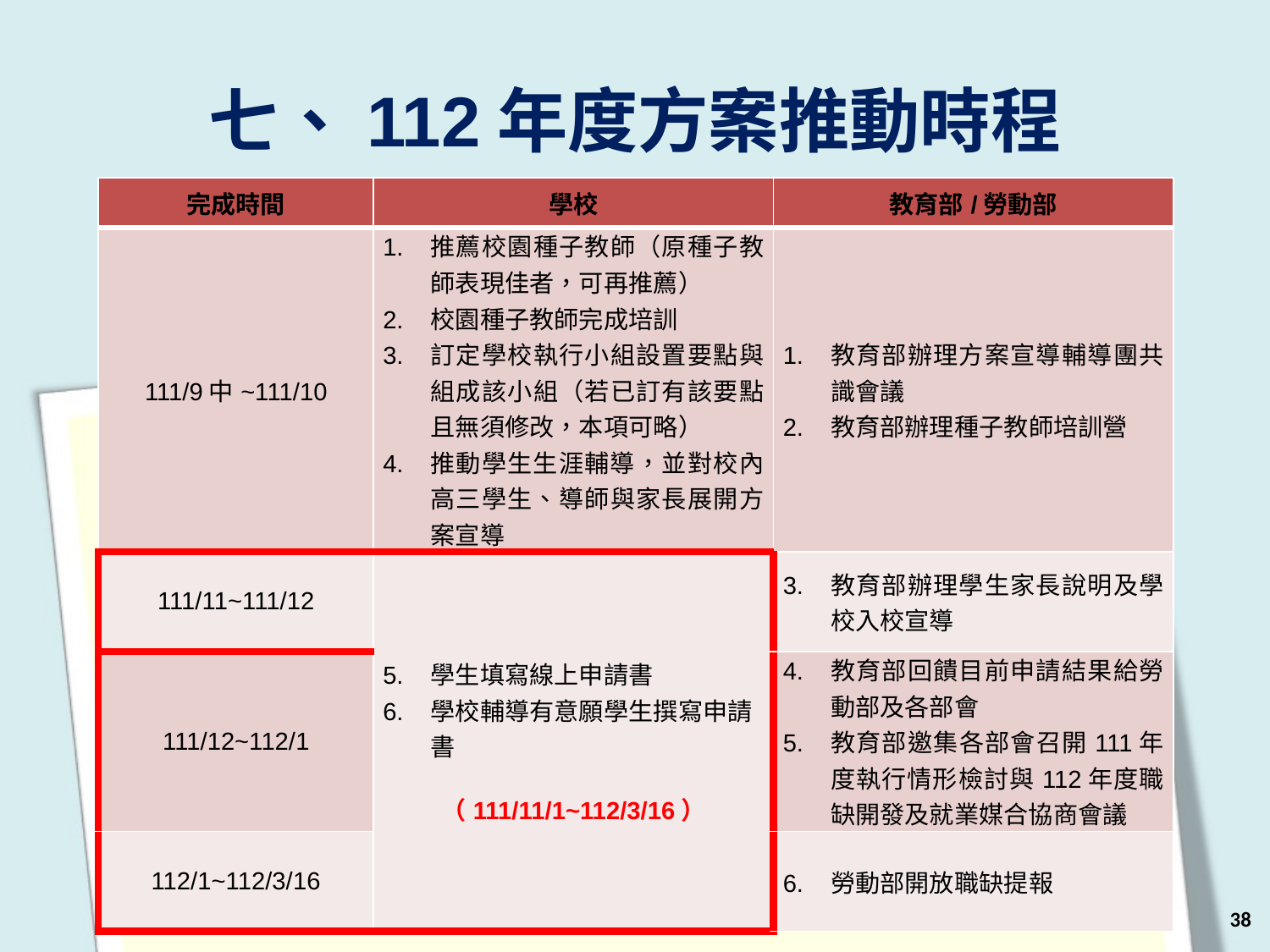

七、112年度方案推動時程
| 完成時間 | 學校 | 教育部/勞動部 |
| --- | --- | --- |
| 111/9中~111/10 | 推薦校園種子教師（原種子教師表現佳者，可再推薦） 校園種子教師完成培訓 訂定學校執行小組設置要點與組成該小組（若已訂有該要點且無須修改，本項可略） 推動學生生涯輔導，並對校內高三學生、導師與家長展開方案宣導 | 教育部辦理方案宣導輔導團共識會議 教育部辦理種子教師培訓營 |
| 111/11~111/12 | 學生填寫線上申請書 學校輔導有意願學生撰寫申請書 （111/11/1~112/3/16） | 教育部辦理學生家長說明及學校入校宣導 |
| 111/12~112/1 |  | 教育部回饋目前申請結果給勞動部及各部會 教育部邀集各部會召開111年度執行情形檢討與112年度職缺開發及就業媒合協商會議 |
| 112/1~112/3/16 |  | 勞動部開放職缺提報 |
38